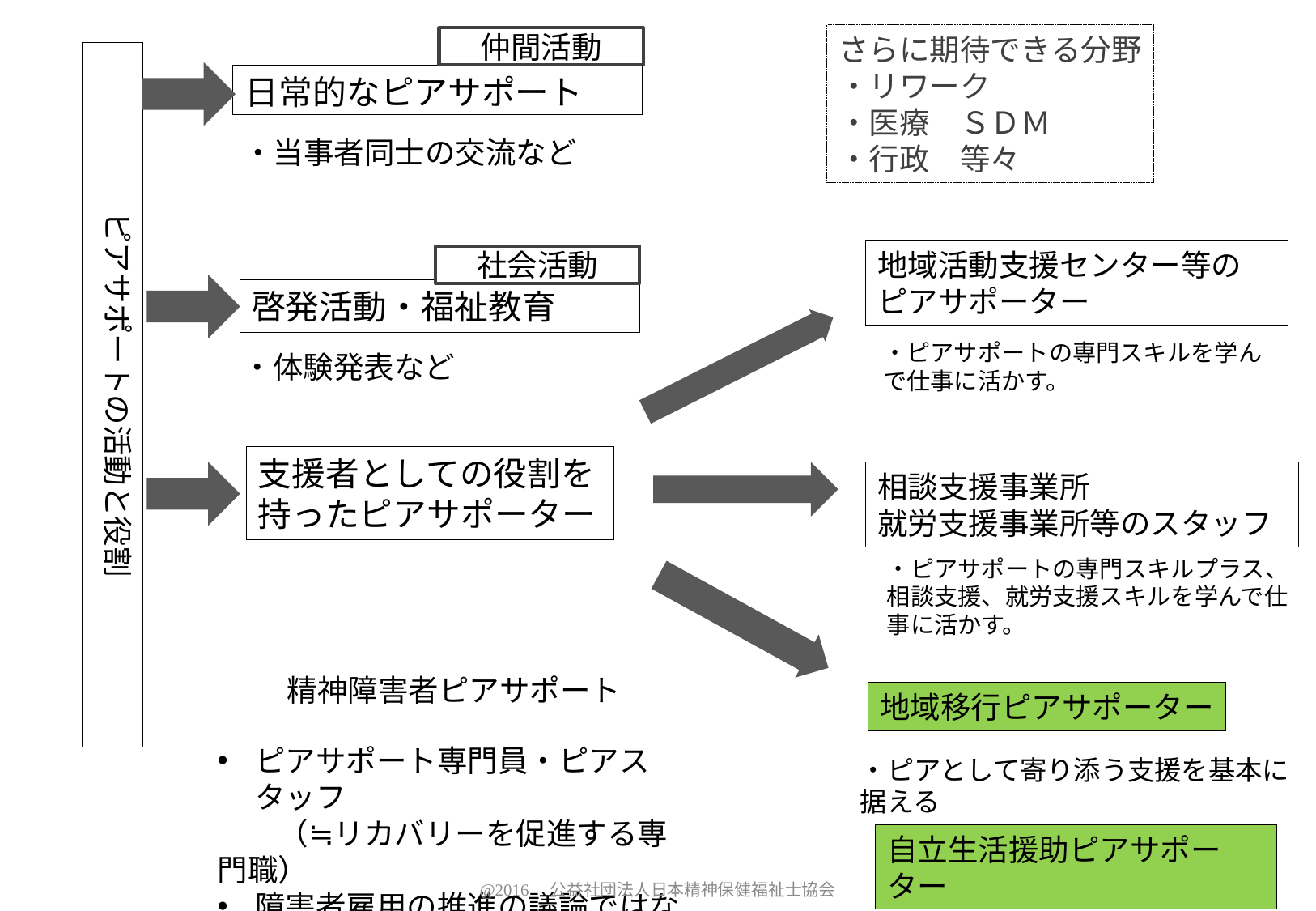

さらに期待できる分野
・リワーク
・医療　ＳＤＭ
・行政　等々
仲間活動
ピアサポートの活動と役割

日常的なピアサポート
・当事者同士の交流など
地域活動支援センター等の
ピアサポーター
社会活動

啓発活動・福祉教育
・ピアサポートの専門スキルを学んで仕事に活かす。
・体験発表など

支援者としての役割を持ったピアサポーター

相談支援事業所
就労支援事業所等のスタッフ
・ピアサポートの専門スキルプラス、相談支援、就労支援スキルを学んで仕事に活かす。

精神障害者ピアサポート
地域移行ピアサポーター
ピアサポート専門員・ピアスタッフ
　　（≒リカバリーを促進する専門職）
障害者雇用の推進の議論ではない
・ピアとして寄り添う支援を基本に
据える
自立生活援助ピアサポーター
@2016　公益社団法人日本精神保健福祉士協会